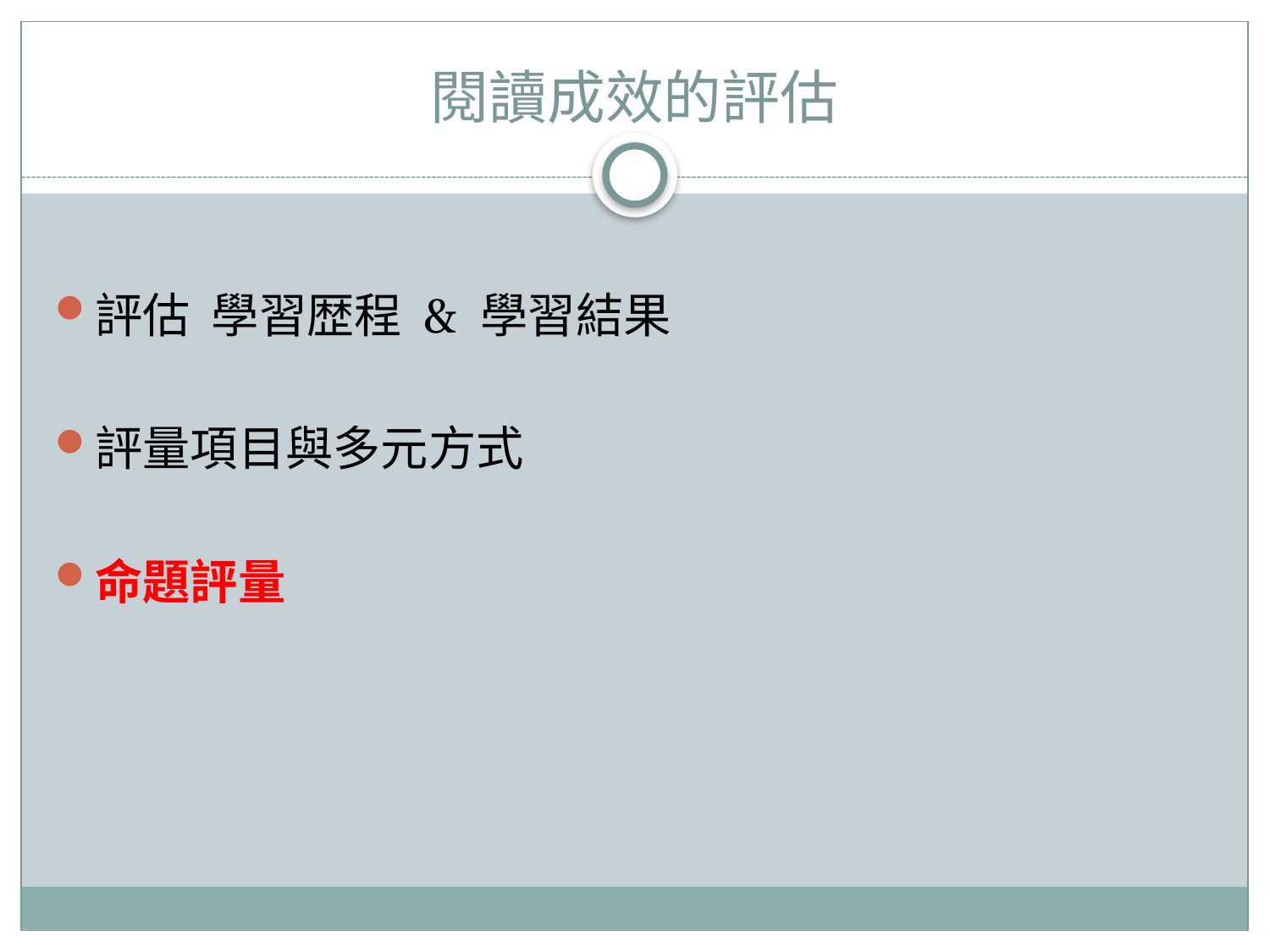

# 閱讀成效的評估

評估  學習歴程 & 學習結果

評量項目與多元方式

命題評量